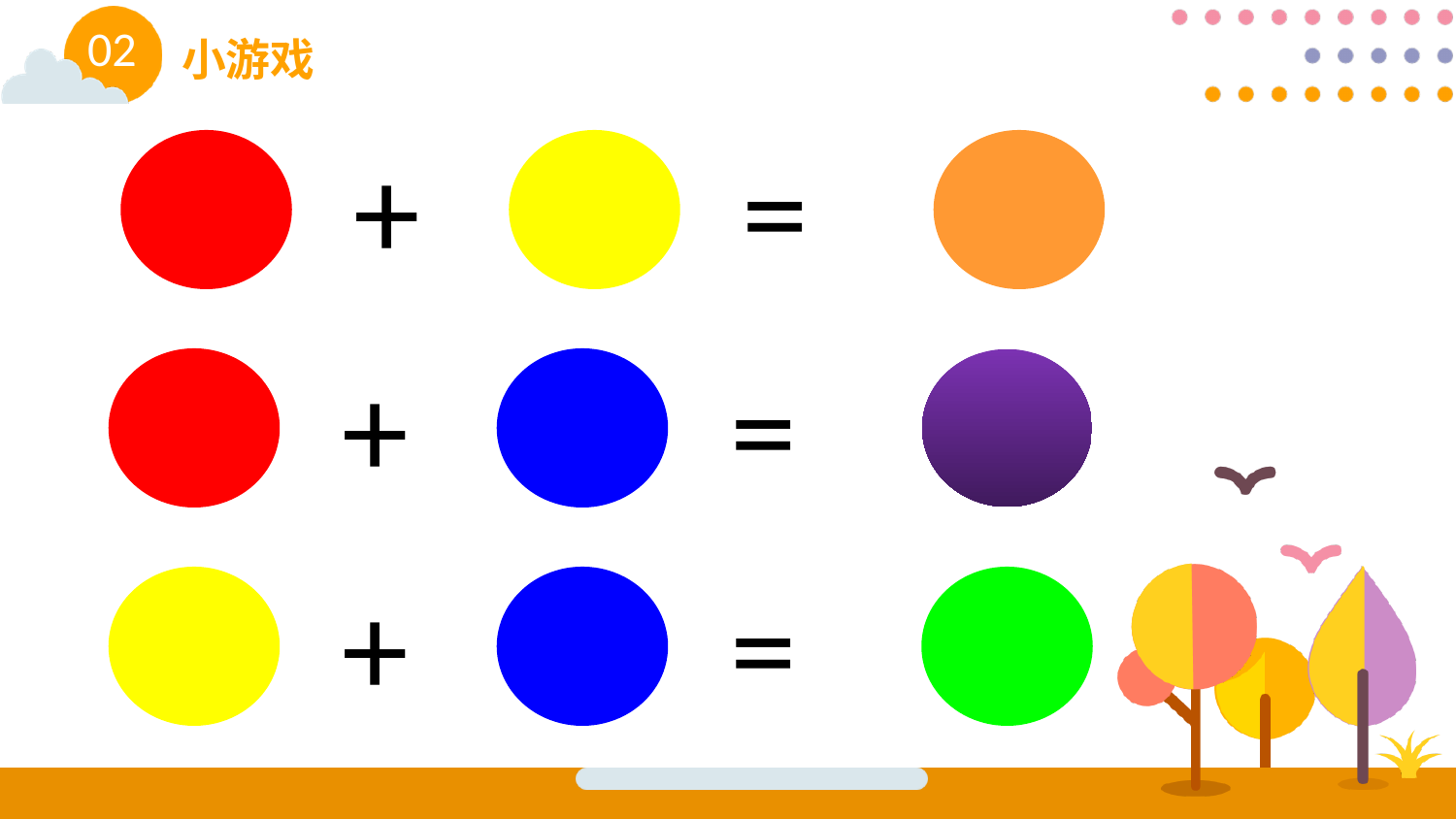

02
小游戏

+
=

+
=

+
=